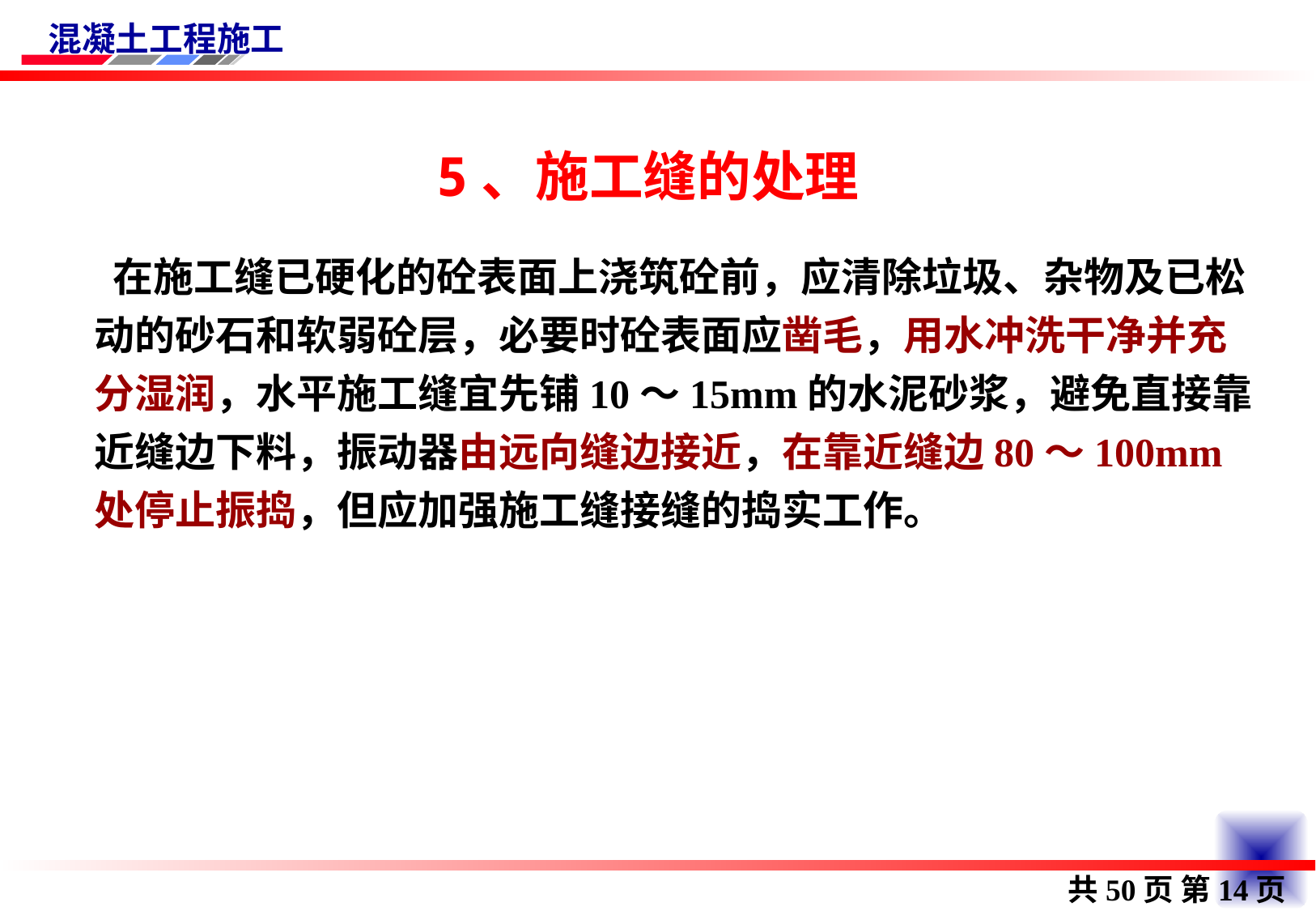

5、施工缝的处理
      在施工缝已硬化的砼表面上浇筑砼前，应清除垃圾、杂物及已松动的砂石和软弱砼层，必要时砼表面应凿毛，用水冲洗干净并充分湿润，水平施工缝宜先铺10～15mm的水泥砂浆，避免直接靠近缝边下料，振动器由远向缝边接近，在靠近缝边80～100mm处停止振捣，但应加强施工缝接缝的捣实工作。
共50页 第14页